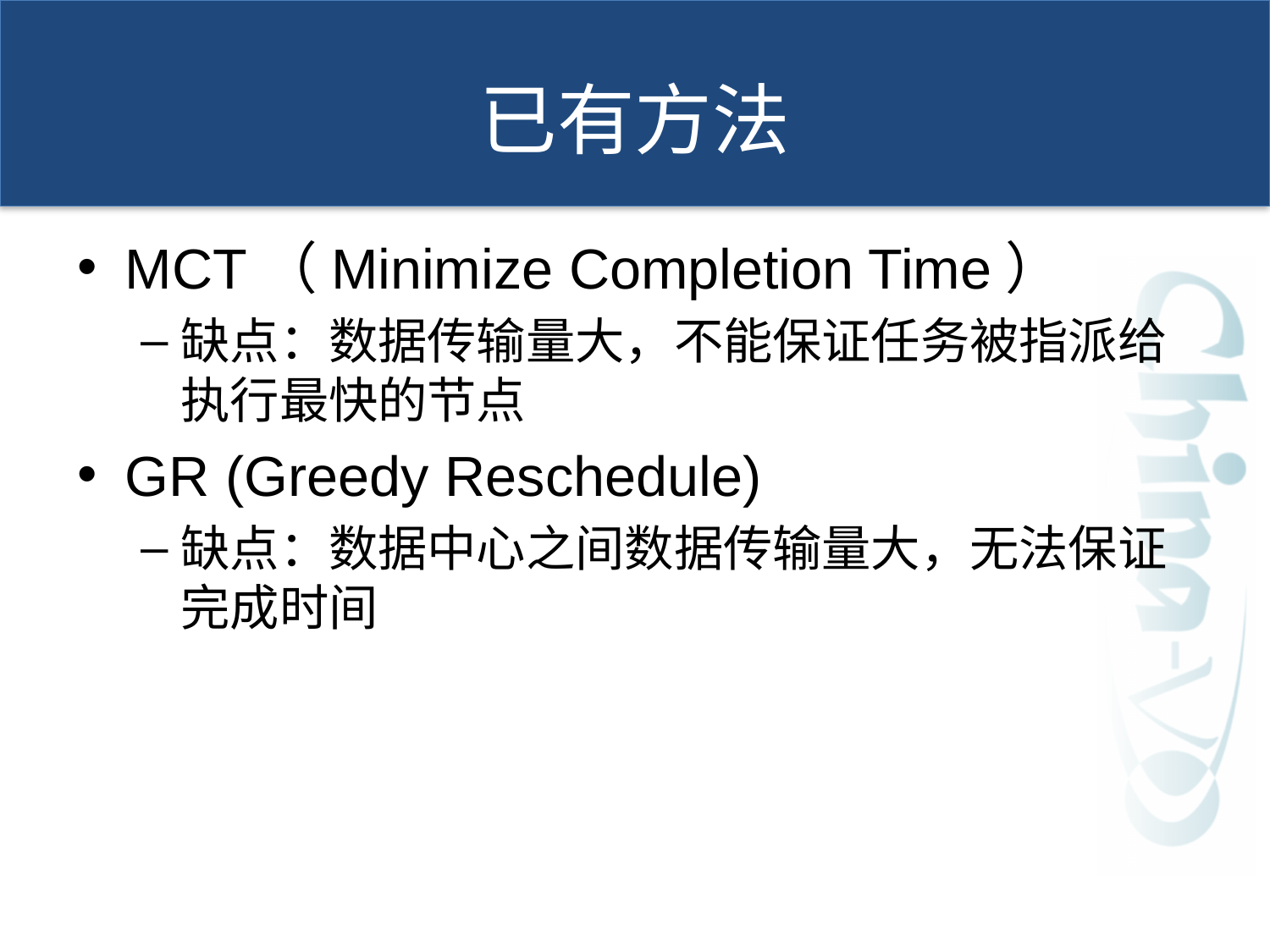

# 已有方法
MCT（Minimize Completion Time）
缺点：数据传输量大，不能保证任务被指派给执行最快的节点
GR (Greedy Reschedule)
缺点：数据中心之间数据传输量大，无法保证完成时间